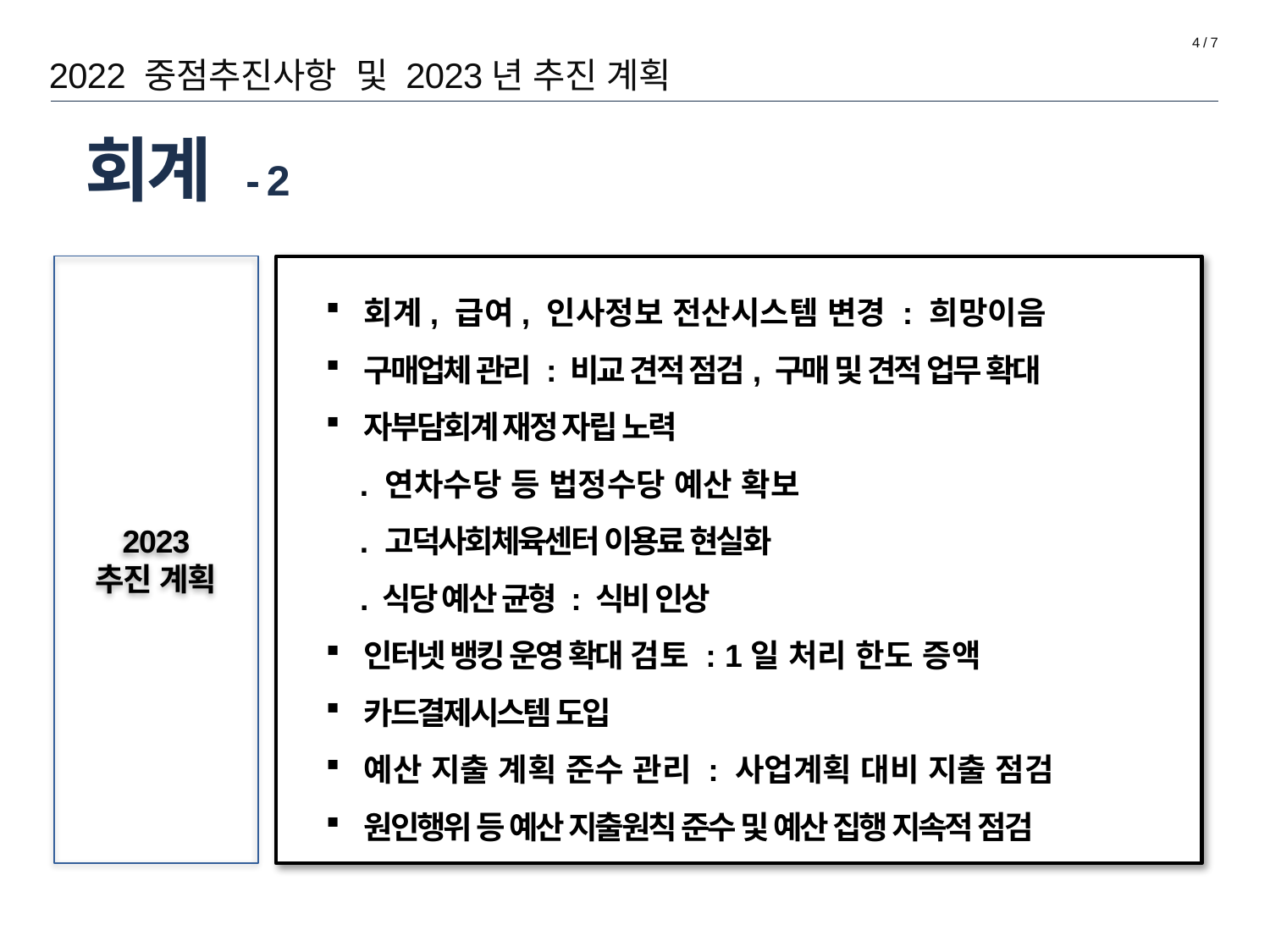

4 / 7
2022 중점추진사항  및 2023년 추진 계획
# 회계 - 2
2023
추진 계획
회계, 급여, 인사정보 전산시스템 변경 : 희망이음
구매업체 관리 : 비교 견적 점검, 구매 및 견적 업무 확대
자부담회계 재정 자립 노력
        . 연차수당 등 법정수당 예산 확보
        . 고덕사회체육센터 이용료 현실화
           . 식당 예산 균형 : 식비 인상
인터넷 뱅킹 운영 확대 검토 : 1일 처리 한도 증액
카드결제시스템 도입
예산 지출 계획 준수 관리 : 사업계획 대비 지출 점검
원인행위 등 예산 지출원칙 준수 및 예산 집행 지속적 점검